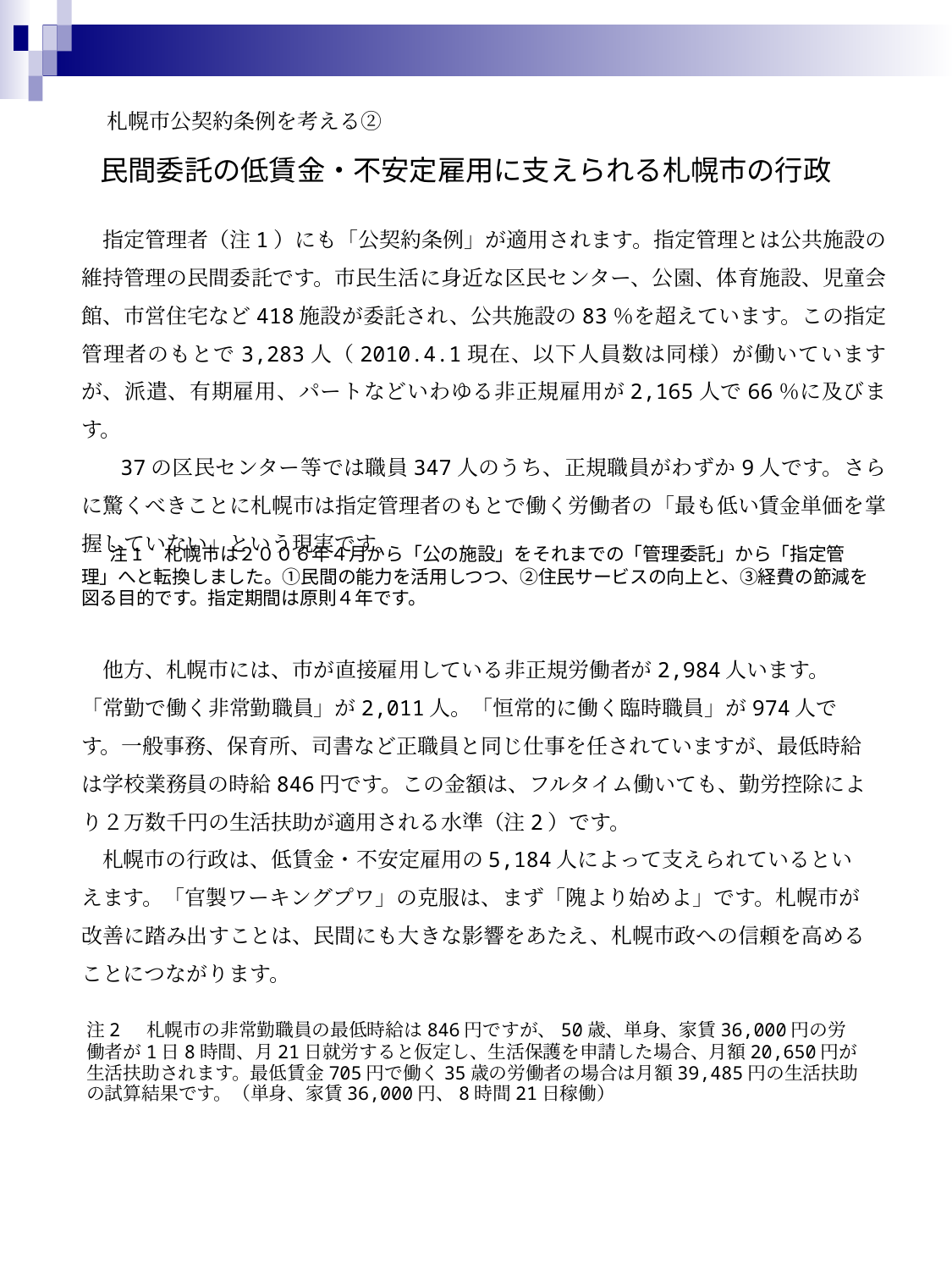

札幌市公契約条例を考える②

   民間委託の低賃金・不安定雇用に支えられる札幌市の行政
　指定管理者（注1）にも「公契約条例」が適用されます。指定管理とは公共施設の維持管理の民間委託です。市民生活に身近な区民センター、公園、体育施設、児童会館、市営住宅など418施設が委託され、公共施設の83％を超えています。この指定管理者のもとで3,283人（2010.4.1現在、以下人員数は同様）が働いていますが、派遣、有期雇用、パートなどいわゆる非正規雇用が2,165人で66％に及びます。
   37の区民センター等では職員347人のうち、正規職員がわずか9人です。さらに驚くべきことに札幌市は指定管理者のもとで働く労働者の「最も低い賃金単価を掌握していない」という現実です。
　注1　札幌市は２００６年４月から「公の施設」をそれまでの「管理委託」から「指定管理」へと転換しました。①民間の能力を活用しつつ、②住民サービスの向上と、③経費の節減を図る目的です。指定期間は原則４年です。
　他方、札幌市には、市が直接雇用している非正規労働者が2,984人います。「常勤で働く非常勤職員」が2,011人。「恒常的に働く臨時職員」が974人です。一般事務、保育所、司書など正職員と同じ仕事を任されていますが、最低時給は学校業務員の時給846円です。この金額は、フルタイム働いても、勤労控除により２万数千円の生活扶助が適用される水準（注2）です。
　札幌市の行政は、低賃金・不安定雇用の5,184人によって支えられているといえます。「官製ワーキングプワ」の克服は、まず「隗より始めよ」です。札幌市が改善に踏み出すことは、民間にも大きな影響をあたえ、札幌市政への信頼を高めることにつながります。
注2  札幌市の非常勤職員の最低時給は846円ですが、50歳、単身、家賃36,000円の労働者が1日8時間、月21日就労すると仮定し、生活保護を申請した場合、月額20,650円が生活扶助されます。最低賃金705円で働く35歳の労働者の場合は月額39,485円の生活扶助の試算結果です。（単身、家賃36,000円、8時間21日稼働）